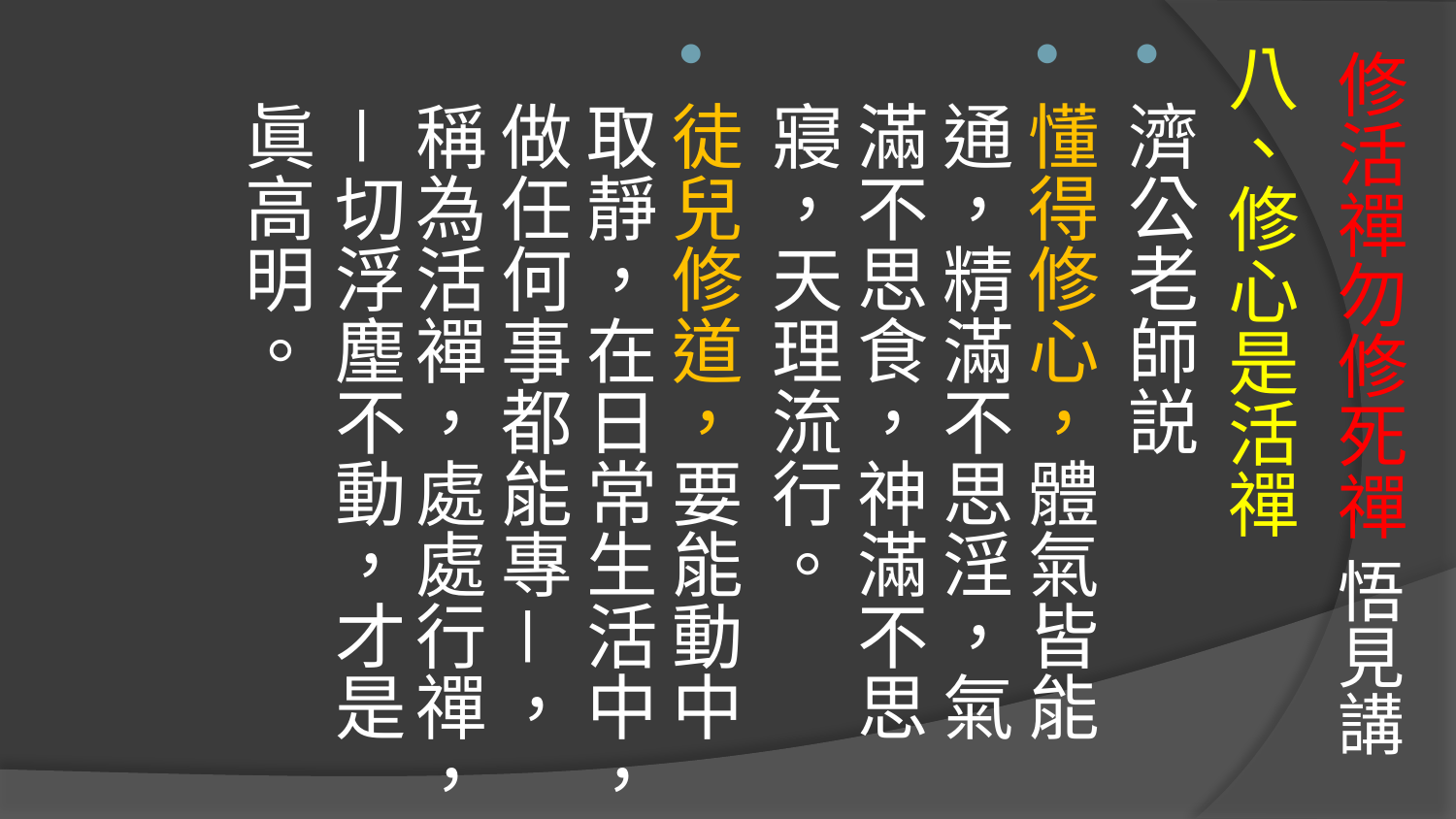

# 修活禪勿修死禪 悟見講
八、修心是活禪
濟公老師説
懂得修心，體氣皆能通，精滿不思淫，氣滿不思食，神滿不思寢，天理流行。
徒兒修道，要能動中取靜，在日常生活中，做任何事都能專－，稱為活襌，處處行禪，－切浮麈不動，才是眞高明。